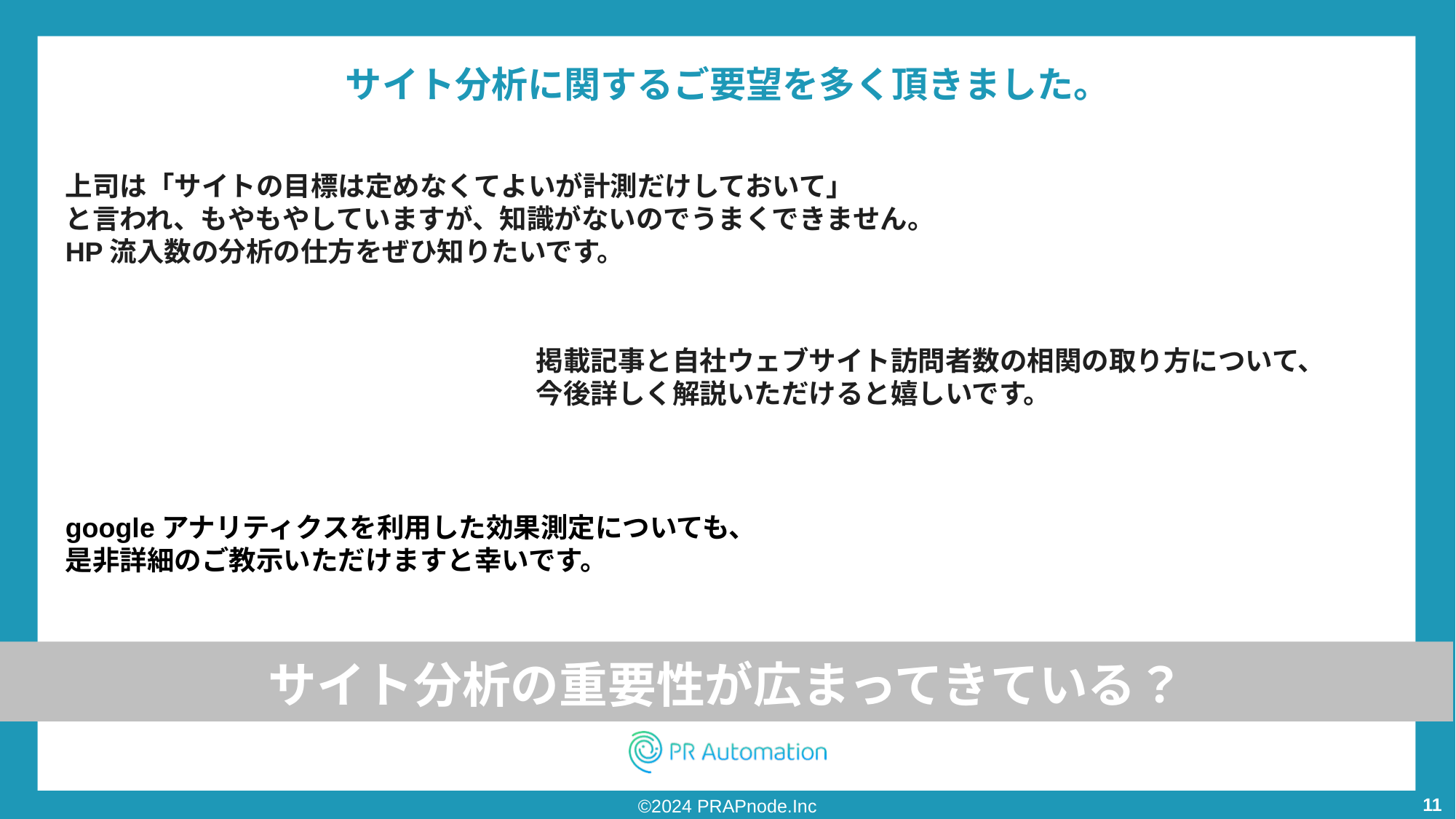

サイト分析に関するご要望を多く頂きました。
上司は「サイトの目標は定めなくてよいが計測だけしておいて」
と言われ、もやもやしていますが、知識がないのでうまくできません。
HP流入数の分析の仕方をぜひ知りたいです。
掲載記事と自社ウェブサイト訪問者数の相関の取り方について、
今後詳しく解説いただけると嬉しいです。
googleアナリティクスを利用した効果測定についても、是非詳細のご教示いただけますと幸いです。
サイト分析の重要性が広まってきている？
11
©2024 PRAPnode.Inc